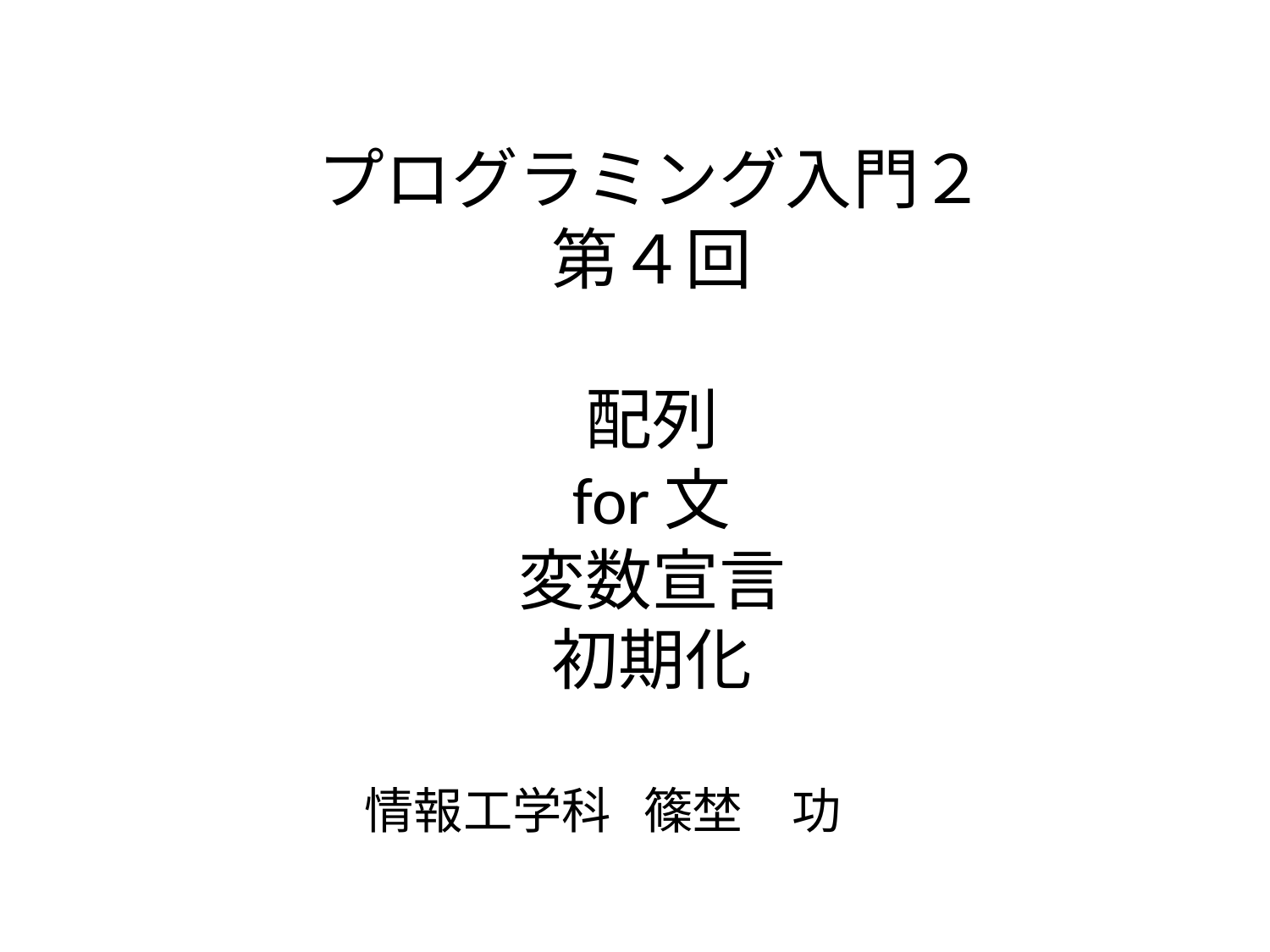

# プログラミング入門２ 第４回 配列 for文 変数宣言 初期化
情報工学科   篠埜　功